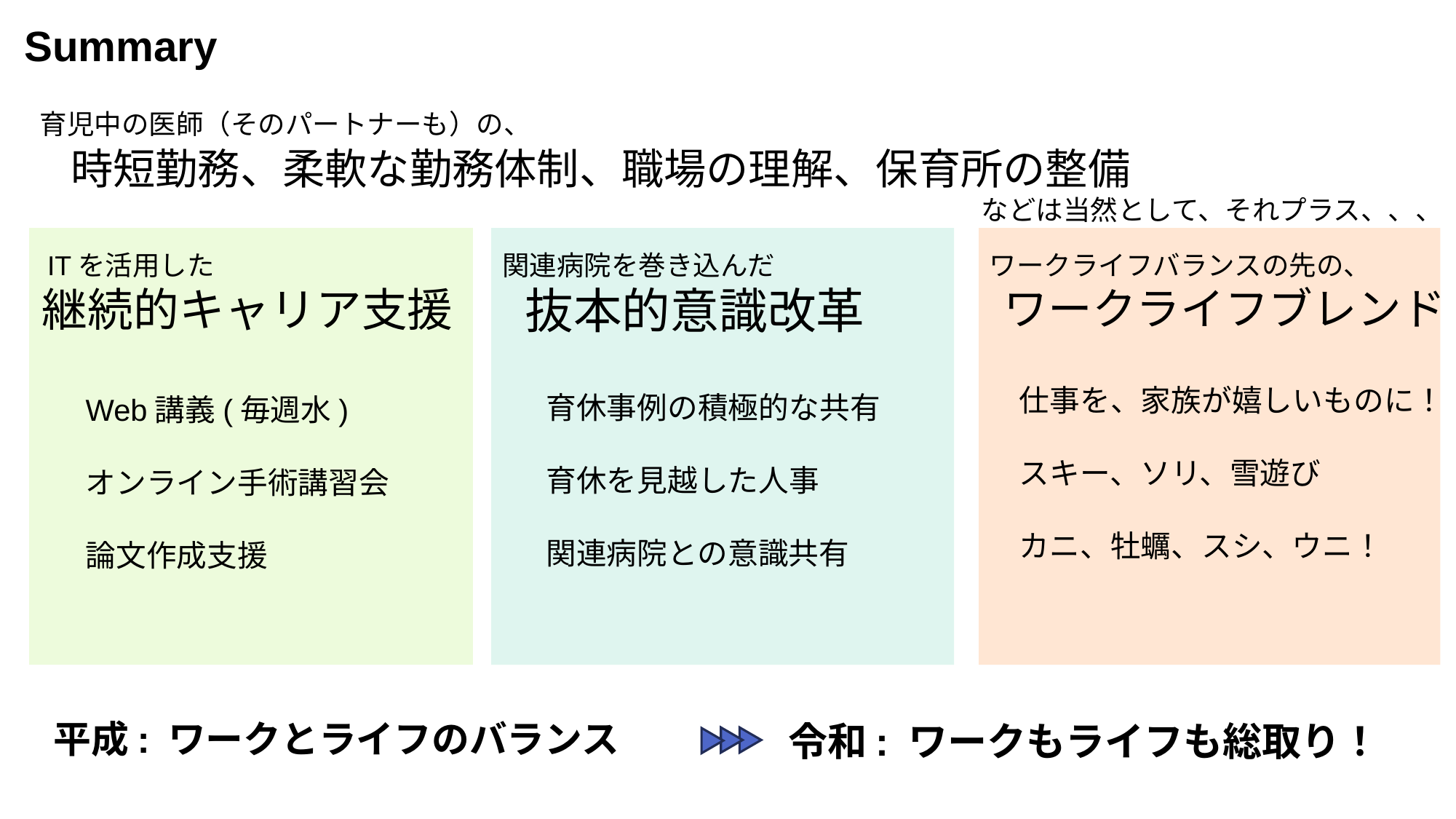

Summary
育児中の医師（そのパートナーも）の、
時短勤務、柔軟な勤務体制、職場の理解、保育所の整備
などは当然として、それプラス、、、

ITを活用した
関連病院を巻き込んだ
ワークライフバランスの先の、
継続的キャリア支援
抜本的意識改革
ワークライフブレンド
仕事を、家族が嬉しいものに！

スキー、ソリ、雪遊び

カニ、牡蠣、スシ、ウニ！
育休事例の積極的な共有

育休を見越した人事

関連病院との意識共有
Web講義(毎週水)

オンライン手術講習会

論文作成支援
平成: ワークとライフのバランス
令和: ワークもライフも総取り！